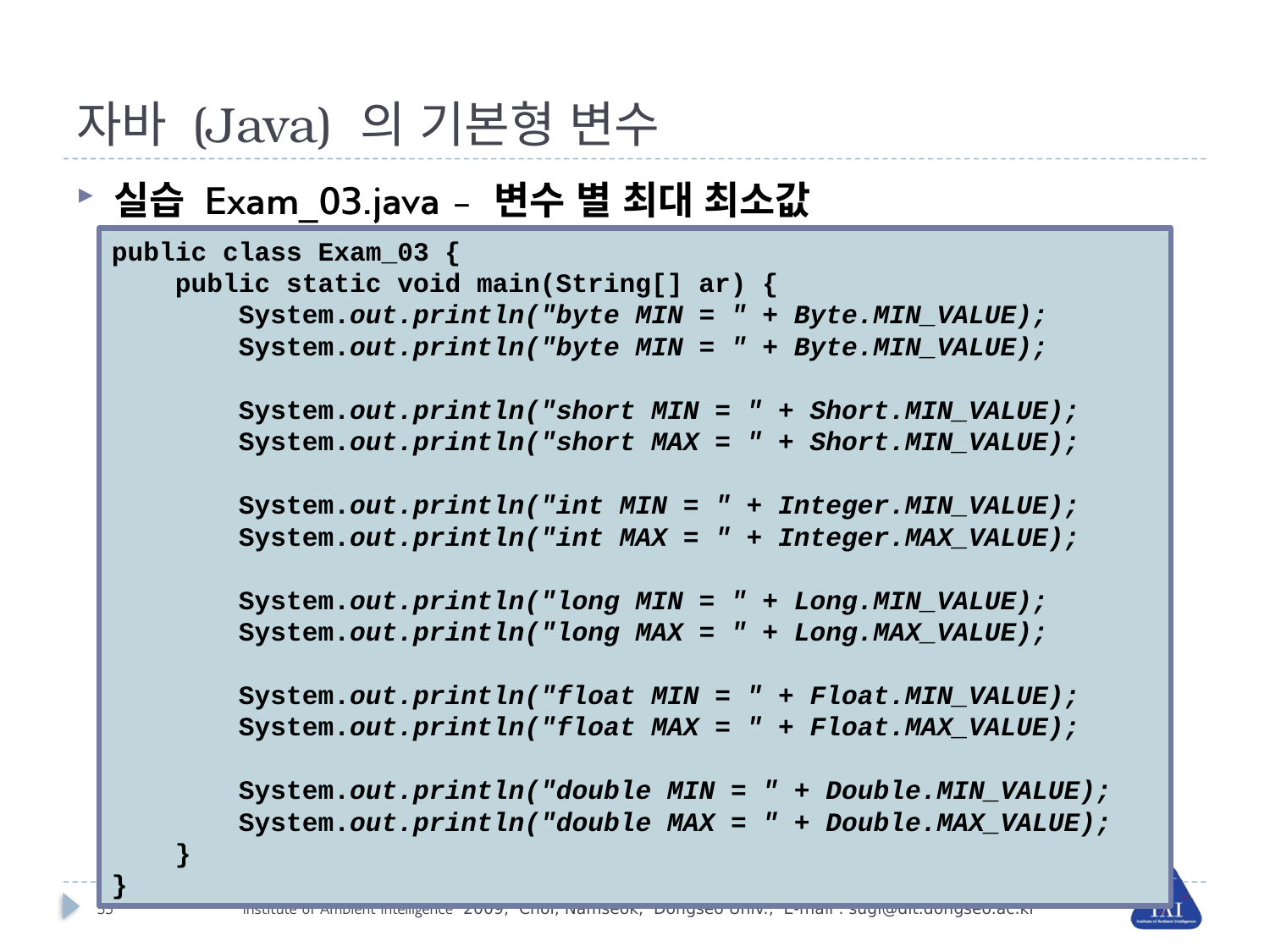

# 자바 (Java) 의 기본형 변수
실습 Exam_03.java – 변수 별 최대 최소값

public class Exam_03 {
public static void main(String[] ar) {
System.out.println("byte MIN = " + Byte.MIN_VALUE);
System.out.println("byte MIN = " + Byte.MIN_VALUE);

System.out.println("short MIN = " + Short.MIN_VALUE);
System.out.println("short MAX = " + Short.MIN_VALUE);

System.out.println("int MIN = " + Integer.MIN_VALUE);
System.out.println("int MAX = " + Integer.MAX_VALUE);

System.out.println("long MIN = " + Long.MIN_VALUE);
System.out.println("long MAX = " + Long.MAX_VALUE);

System.out.println("float MIN = " + Float.MIN_VALUE);
System.out.println("float MAX = " + Float.MAX_VALUE);

System.out.println("double MIN = " + Double.MIN_VALUE);
System.out.println("double MAX = " + Double.MAX_VALUE);
}
}